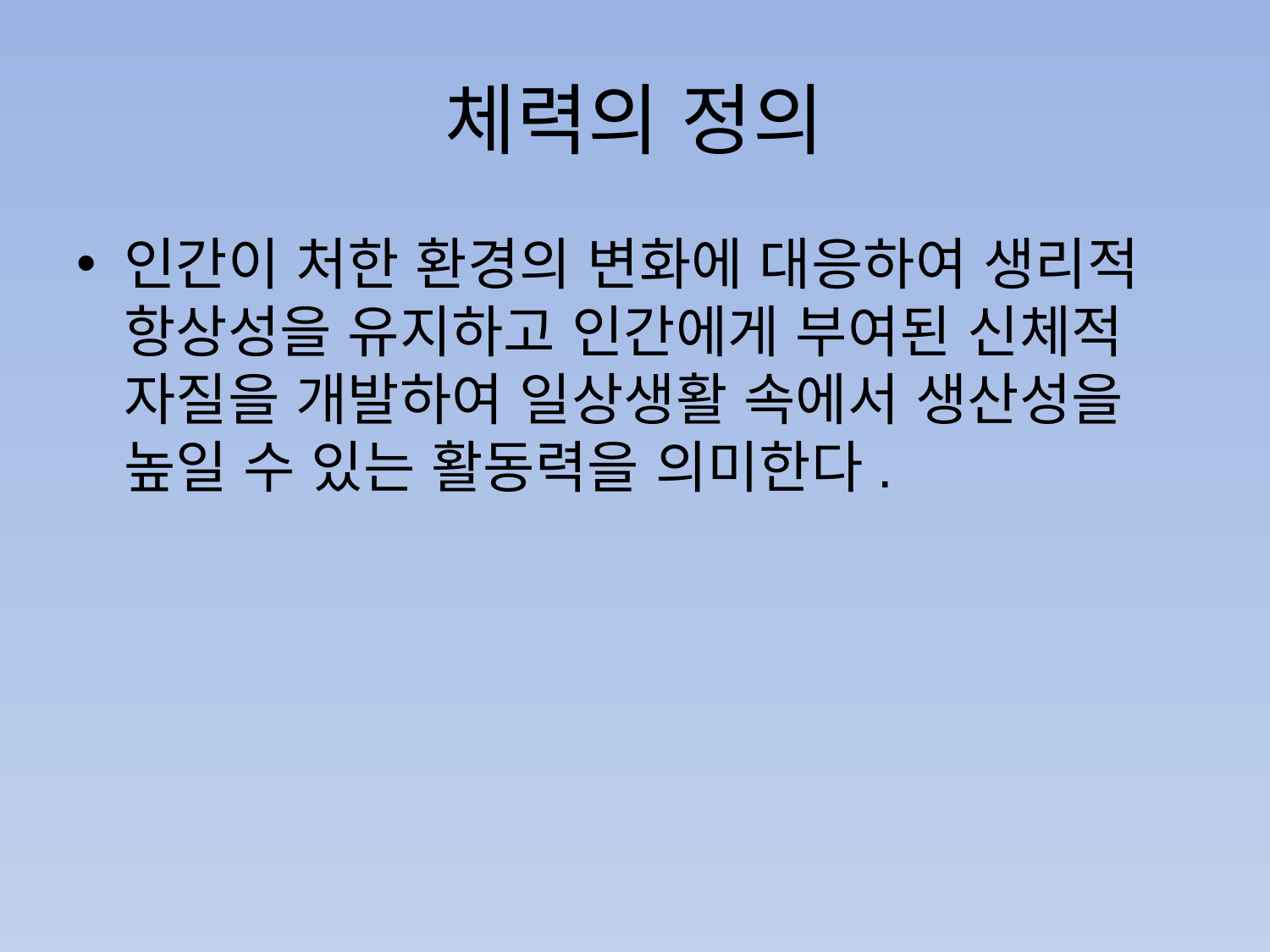

# 체력의 정의
인간이 처한 환경의 변화에 대응하여 생리적 항상성을 유지하고 인간에게 부여된 신체적 자질을 개발하여 일상생활 속에서 생산성을 높일 수 있는 활동력을 의미한다.